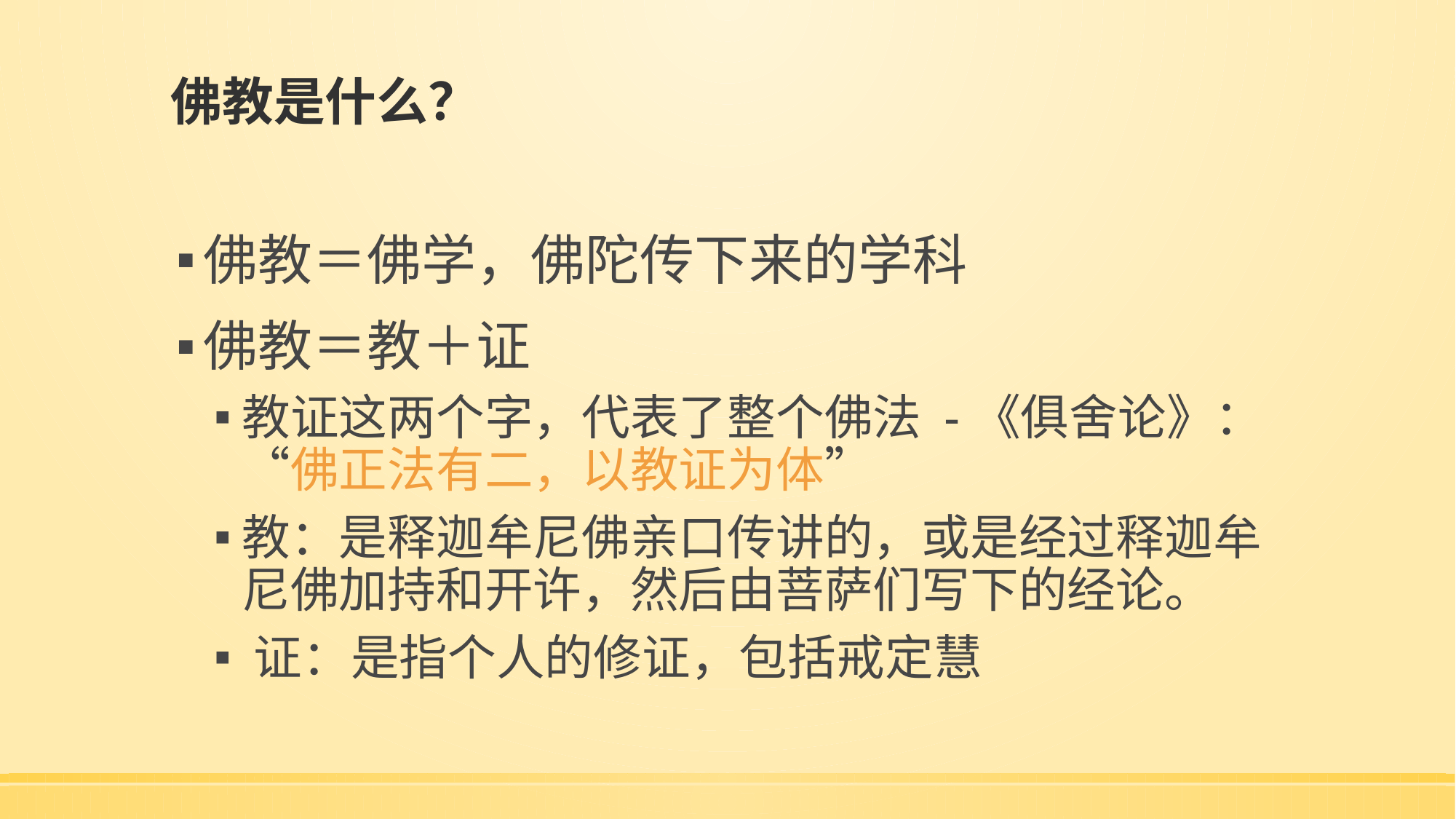

# 佛教是什么？
佛教＝佛学，佛陀传下来的学科
佛教＝教＋证
教证这两个字，代表了整个佛法 -《俱舍论》：“佛正法有二，以教证为体”
教：是释迦牟尼佛亲口传讲的，或是经过释迦牟尼佛加持和开许，然后由菩萨们写下的经论。
​证：是指个人的修证，包括戒定慧